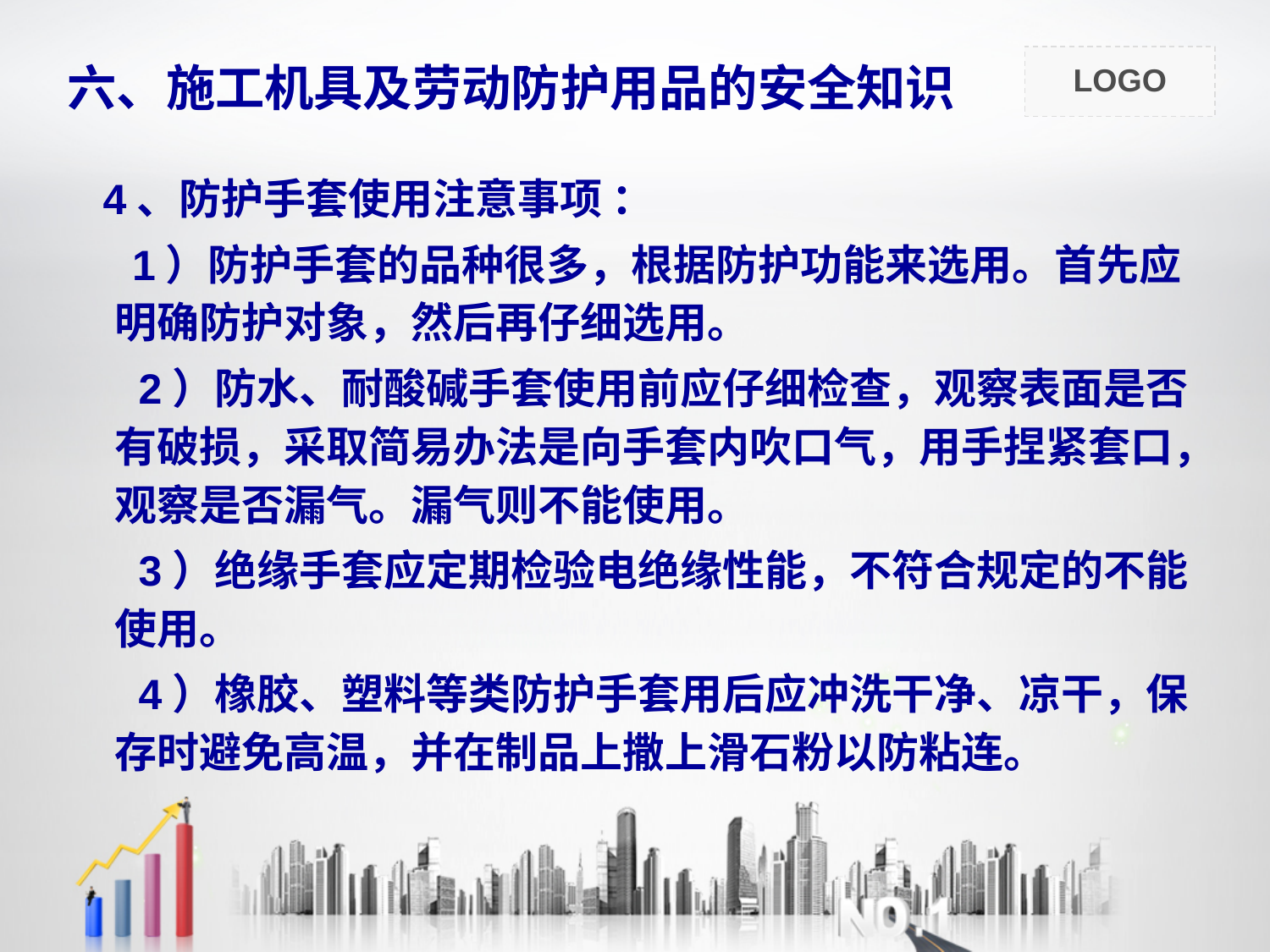

# 六、施工机具及劳动防护用品的安全知识
   4、防护手套使用注意事项 ：
      1）防护手套的品种很多，根据防护功能来选用。首先应明确防护对象，然后再仔细选用。
      2）防水、耐酸碱手套使用前应仔细检查，观察表面是否有破损，采取简易办法是向手套内吹口气，用手捏紧套口，观察是否漏气。漏气则不能使用。
      3）绝缘手套应定期检验电绝缘性能，不符合规定的不能使用。
      4）橡胶、塑料等类防护手套用后应冲洗干净、凉干，保存时避免高温，并在制品上撒上滑石粉以防粘连。
36